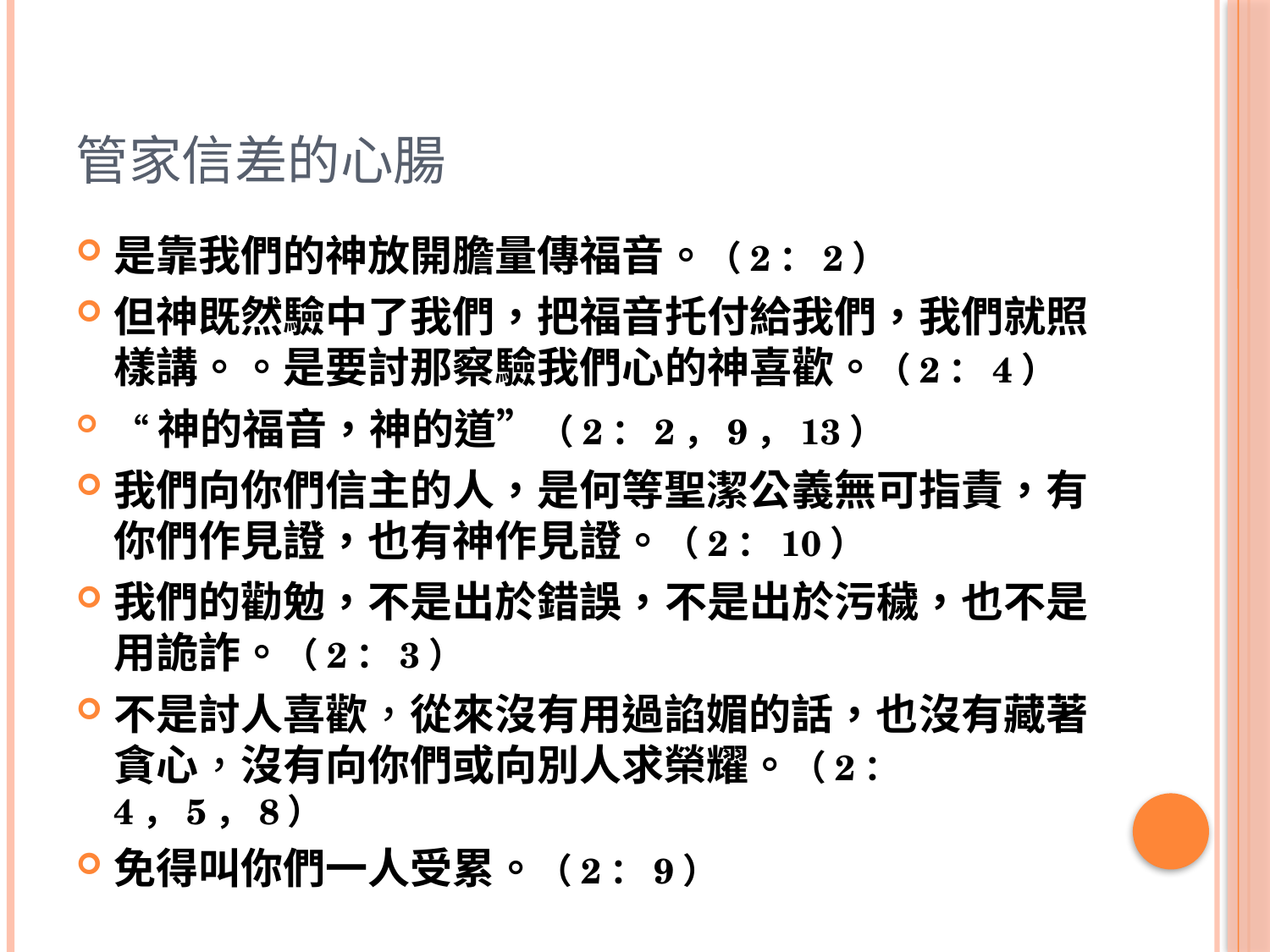

# 管家信差的心腸
是靠我們的神放開膽量傳福音。（2：2）
但神既然驗中了我們，把福音托付給我們，我們就照樣講。。是要討那察驗我們心的神喜歡。（2：4）
“神的福音，神的道”（2：2，9，13）
我們向你們信主的人，是何等聖潔公義無可指責，有你們作見證，也有神作見證。（2：10）
我們的勸勉，不是出於錯誤，不是出於污穢，也不是用詭詐。（2：3）
不是討人喜歡，從來沒有用過諂媚的話，也沒有藏著貪心，沒有向你們或向別人求榮耀。（2：4，5，8）
免得叫你們一人受累。（2：9）